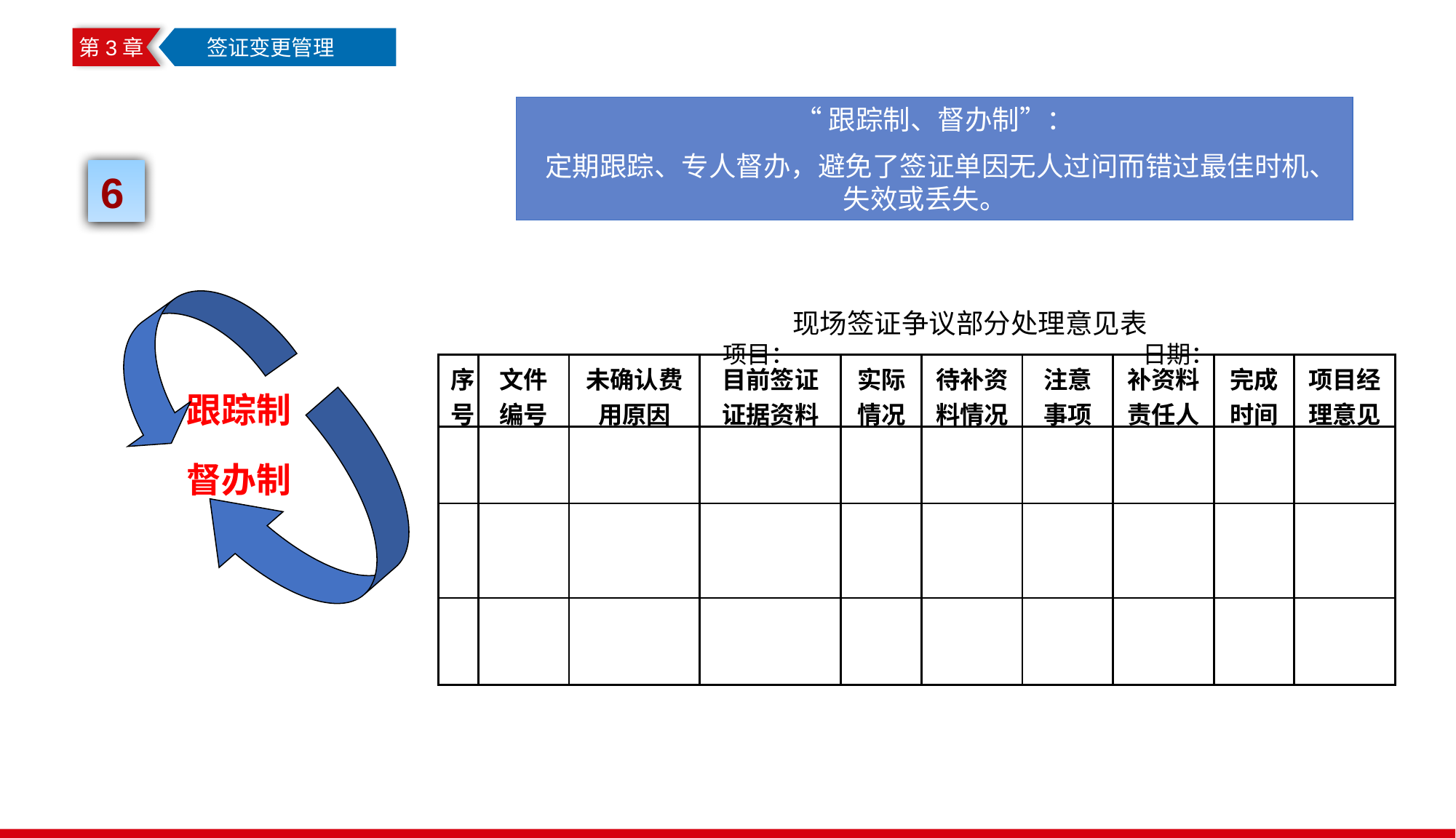

第3章
      签证变更管理
“跟踪制、督办制”：
 定期跟踪、专人督办，避免了签证单因无人过问而错过最佳时机、失效或丢失。
6

现场签证争议部分处理意见表
项目：                                                                日期：
| 序号 | 文件编号 | 未确认费用原因 | 目前签证证据资料 | 实际 情况 | 待补资料情况 | 注意事项 | 补资料责任人 | 完成时间 | 项目经理意见 |
| --- | --- | --- | --- | --- | --- | --- | --- | --- | --- |
|  |  |  |  |  |  |  |  |  |  |
|  |  |  |  |  |  |  |  |  |  |
|  |  |  |  |  |  |  |  |  |  |
     跟踪制
      督办制